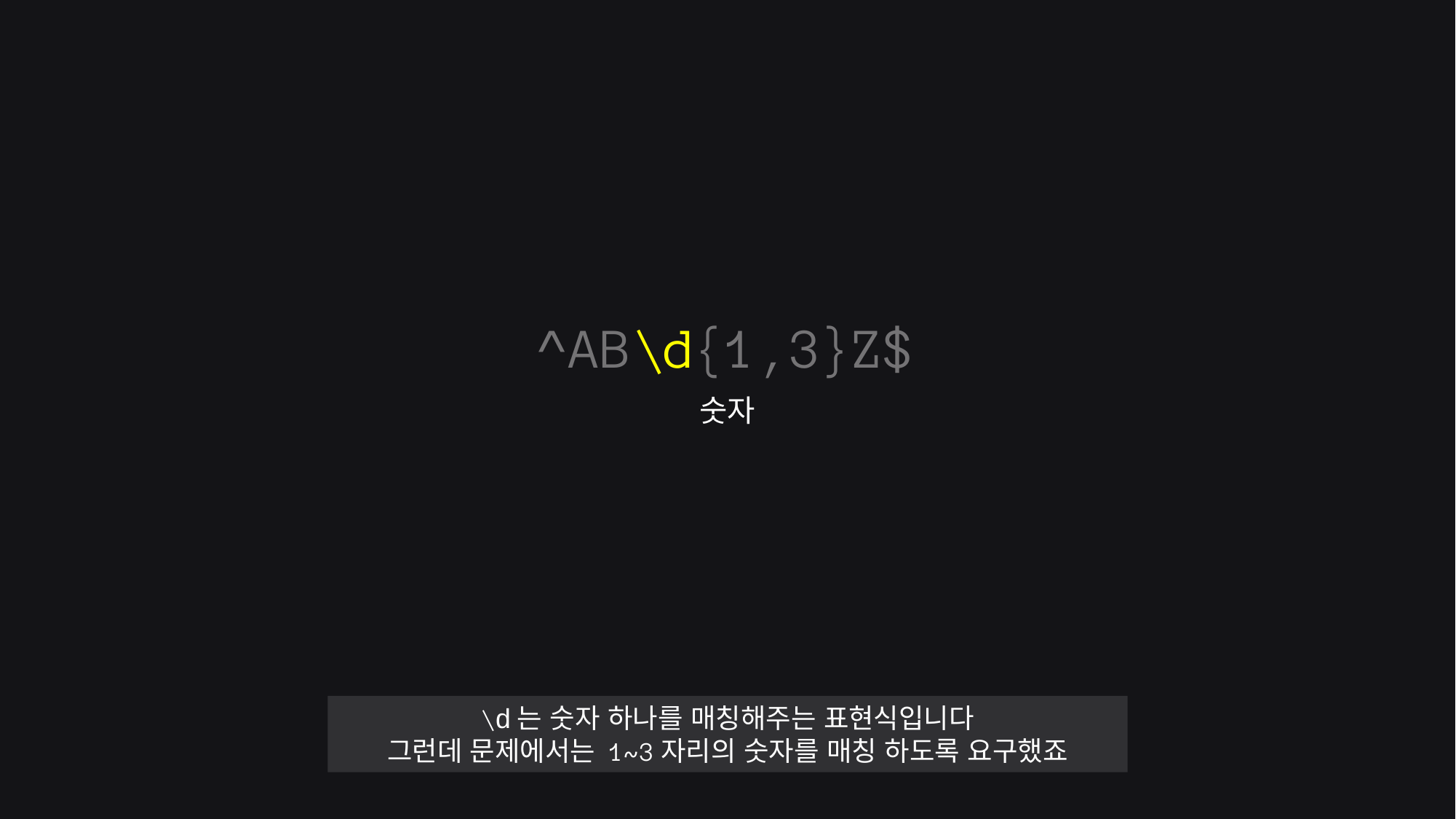

숫자
^AB\d{1,3}Z$
\d는 숫자 하나를 매칭해주는 표현식입니다
그런데 문제에서는 1~3자리의 숫자를 매칭 하도록 요구했죠